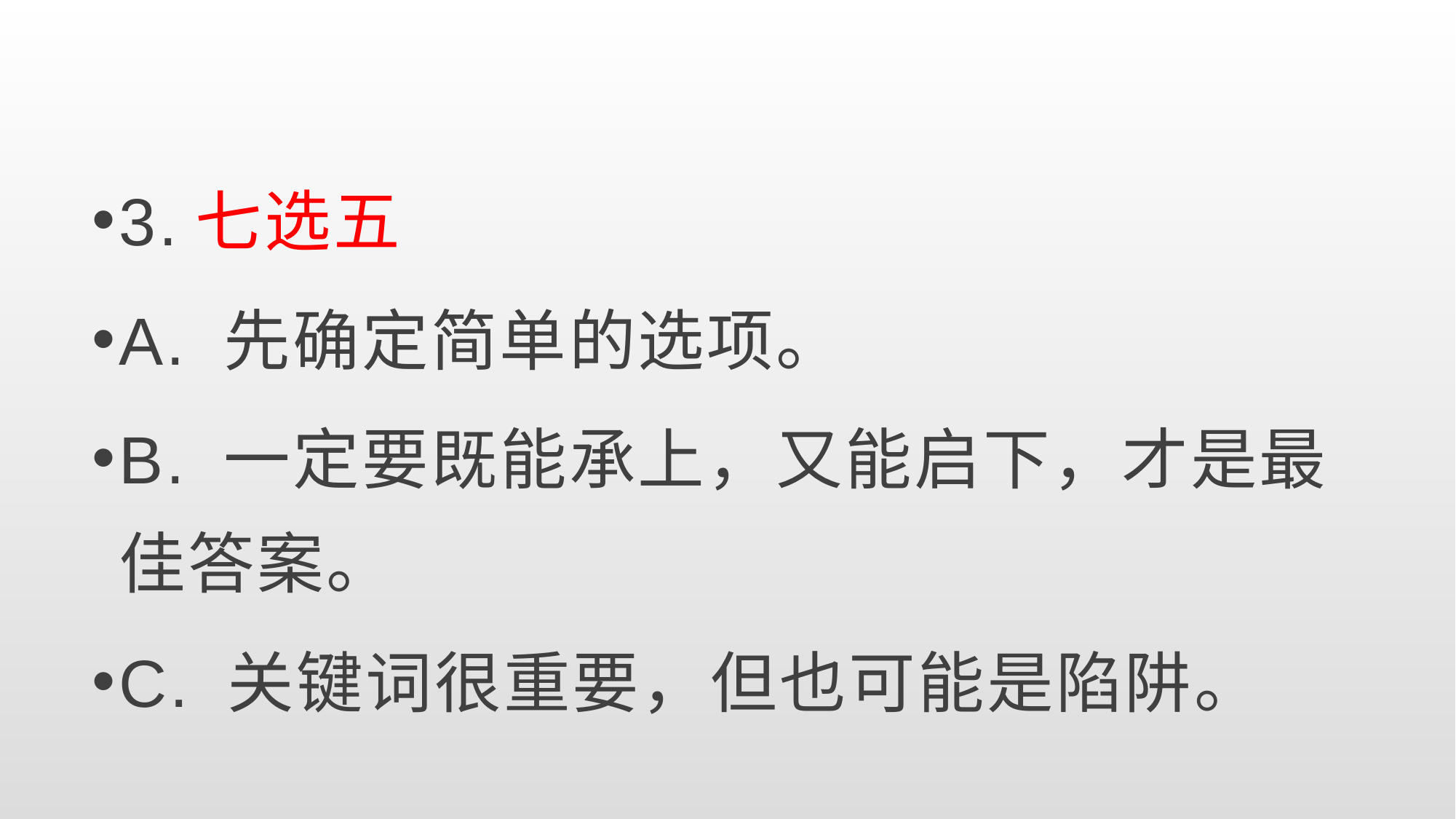

#
3.七选五
A. 先确定简单的选项。
B. 一定要既能承上，又能启下，才是最佳答案。
C. 关键词很重要，但也可能是陷阱。